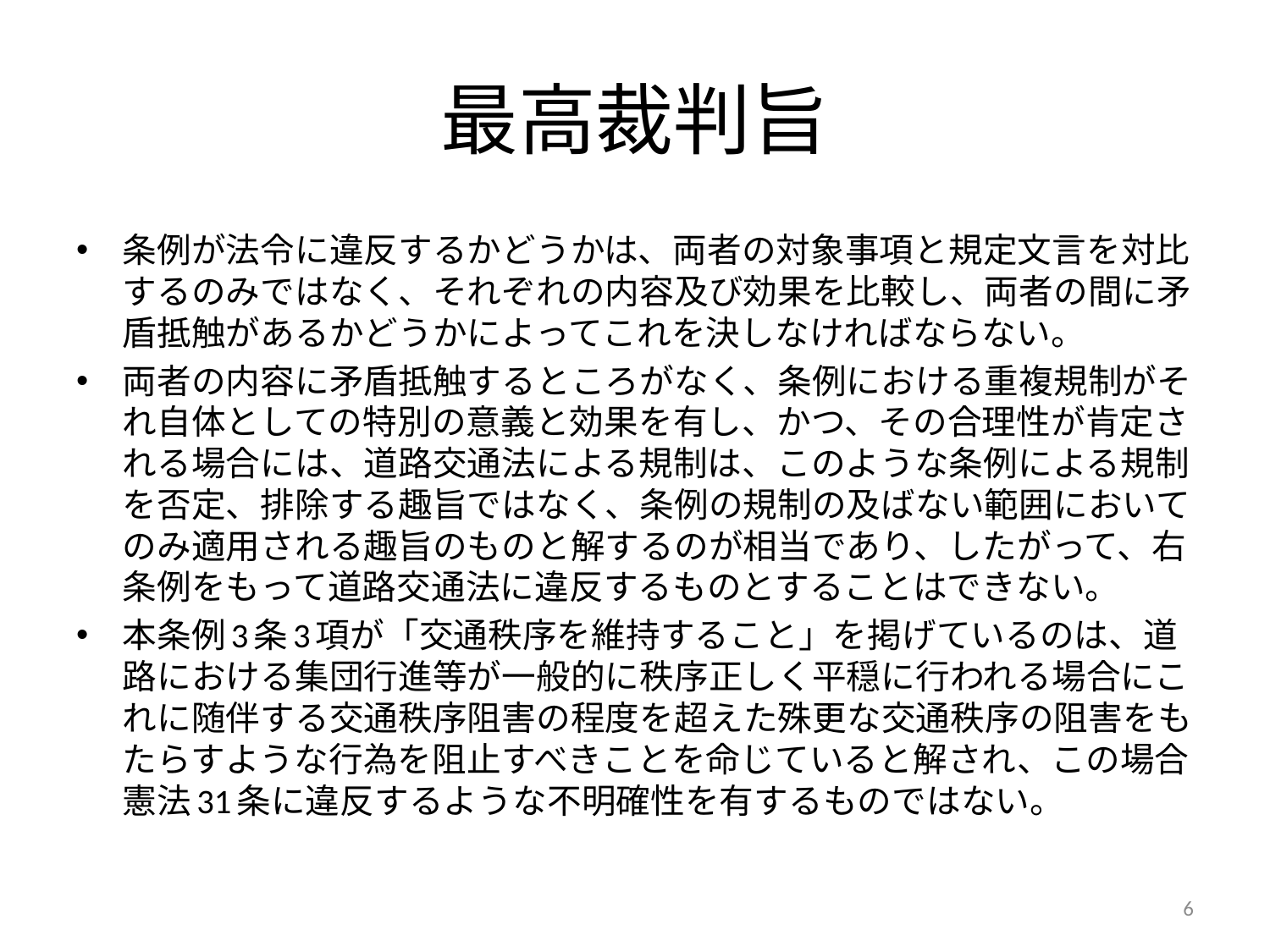

# 最高裁判旨
条例が法令に違反するかどうかは、両者の対象事項と規定文言を対比するのみではなく、それぞれの内容及び効果を比較し、両者の間に矛盾抵触があるかどうかによってこれを決しなければならない。
両者の内容に矛盾抵触するところがなく、条例における重複規制がそれ自体としての特別の意義と効果を有し、かつ、その合理性が肯定される場合には、道路交通法による規制は、このような条例による規制を否定、排除する趣旨ではなく、条例の規制の及ばない範囲においてのみ適用される趣旨のものと解するのが相当であり、したがって、右条例をもって道路交通法に違反するものとすることはできない。
本条例3条3項が「交通秩序を維持すること」を掲げているのは、道路における集団行進等が一般的に秩序正しく平穏に行われる場合にこれに随伴する交通秩序阻害の程度を超えた殊更な交通秩序の阻害をもたらすような行為を阻止すべきことを命じていると解され、この場合憲法31条に違反するような不明確性を有するものではない。
6